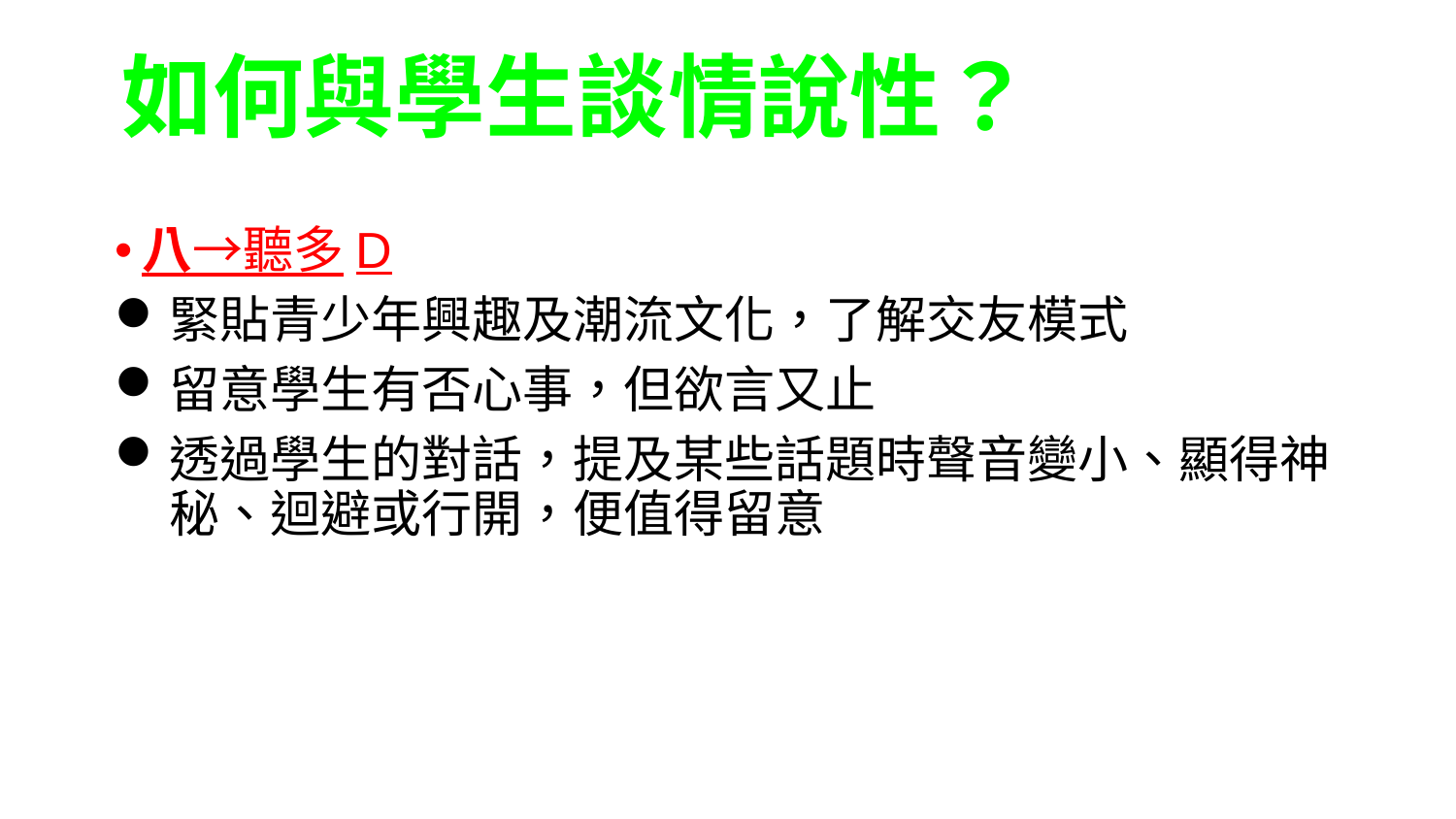

# 如何與學生談情說性？
八→聽多D
緊貼青少年興趣及潮流文化，了解交友模式
留意學生有否心事，但欲言又止
透過學生的對話，提及某些話題時聲音變小、顯得神秘、迴避或行開，便值得留意